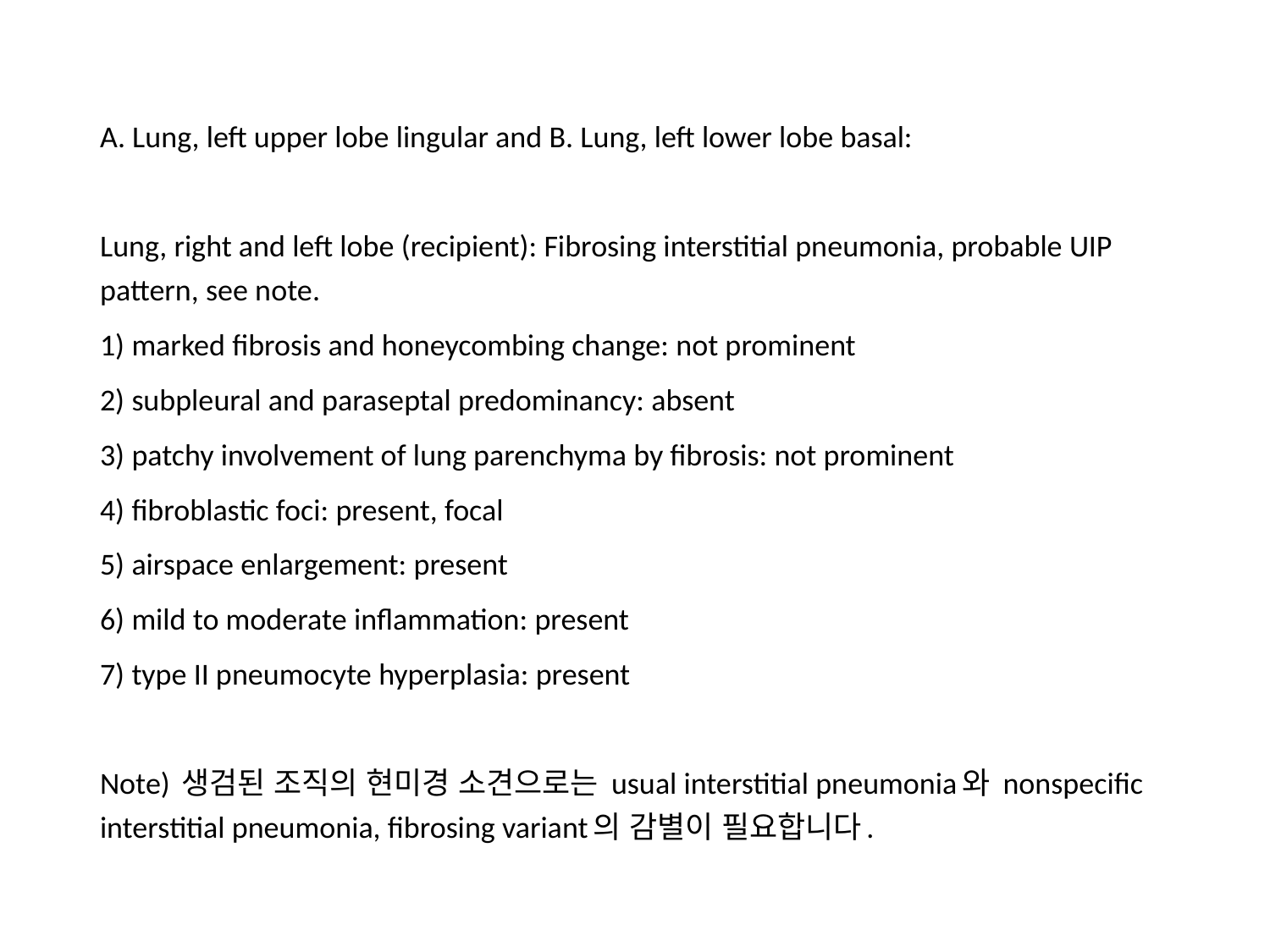

A. Lung, left upper lobe lingular and B. Lung, left lower lobe basal:

Lung, right and left lobe (recipient): Fibrosing interstitial pneumonia, probable UIP pattern, see note.
1) marked fibrosis and honeycombing change: not prominent
2) subpleural and paraseptal predominancy: absent
3) patchy involvement of lung parenchyma by fibrosis: not prominent
4) fibroblastic foci: present, focal
5) airspace enlargement: present
6) mild to moderate inflammation: present
7) type II pneumocyte hyperplasia: present

Note) 생검된 조직의 현미경 소견으로는 usual interstitial pneumonia와 nonspecific interstitial pneumonia, fibrosing variant의 감별이 필요합니다.